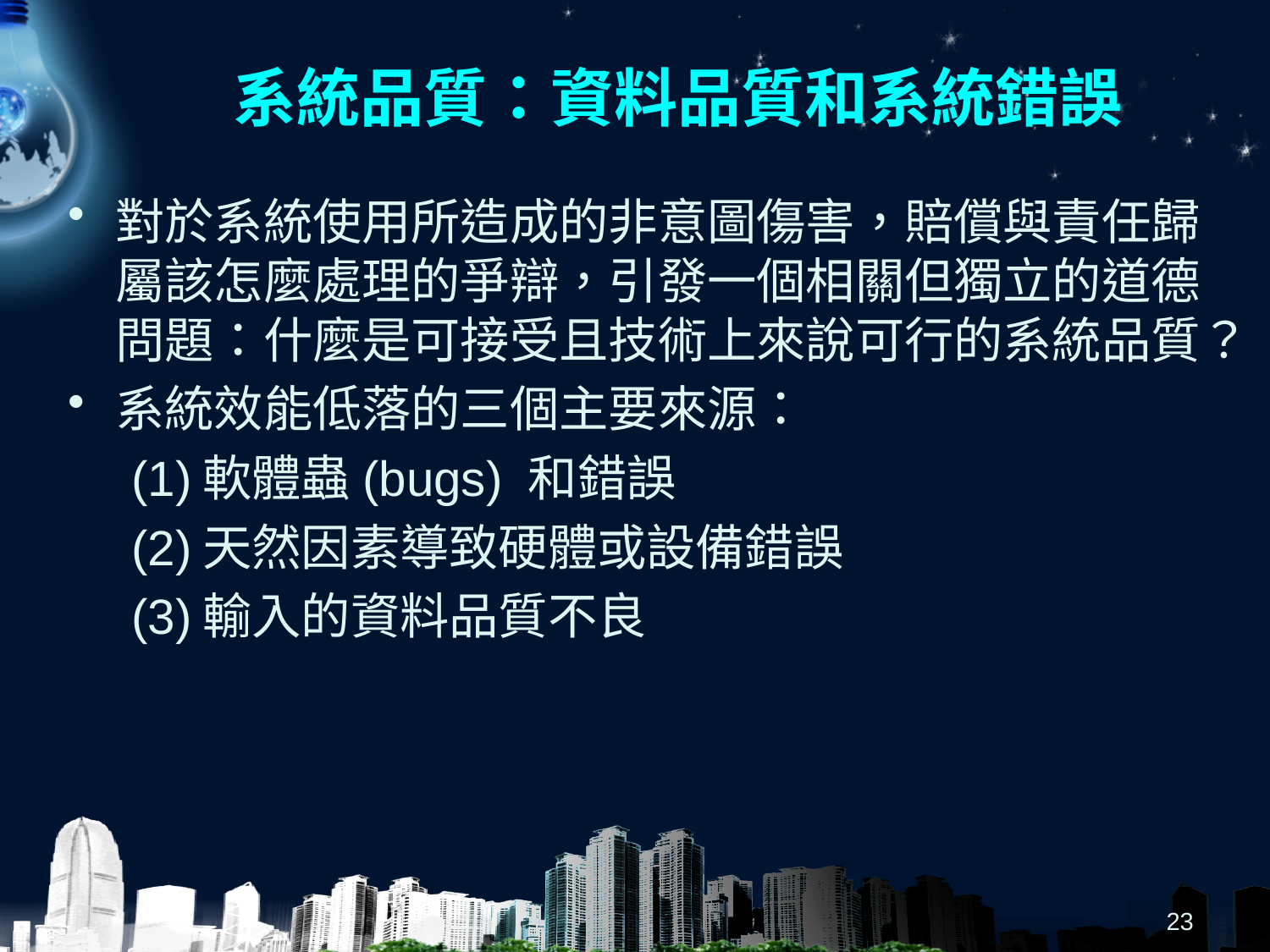

# 系統品質：資料品質和系統錯誤
對於系統使用所造成的非意圖傷害，賠償與責任歸屬該怎麼處理的爭辯，引發一個相關但獨立的道德問題：什麼是可接受且技術上來說可行的系統品質？
系統效能低落的三個主要來源：
軟體蟲(bugs) 和錯誤
天然因素導致硬體或設備錯誤
輸入的資料品質不良
23